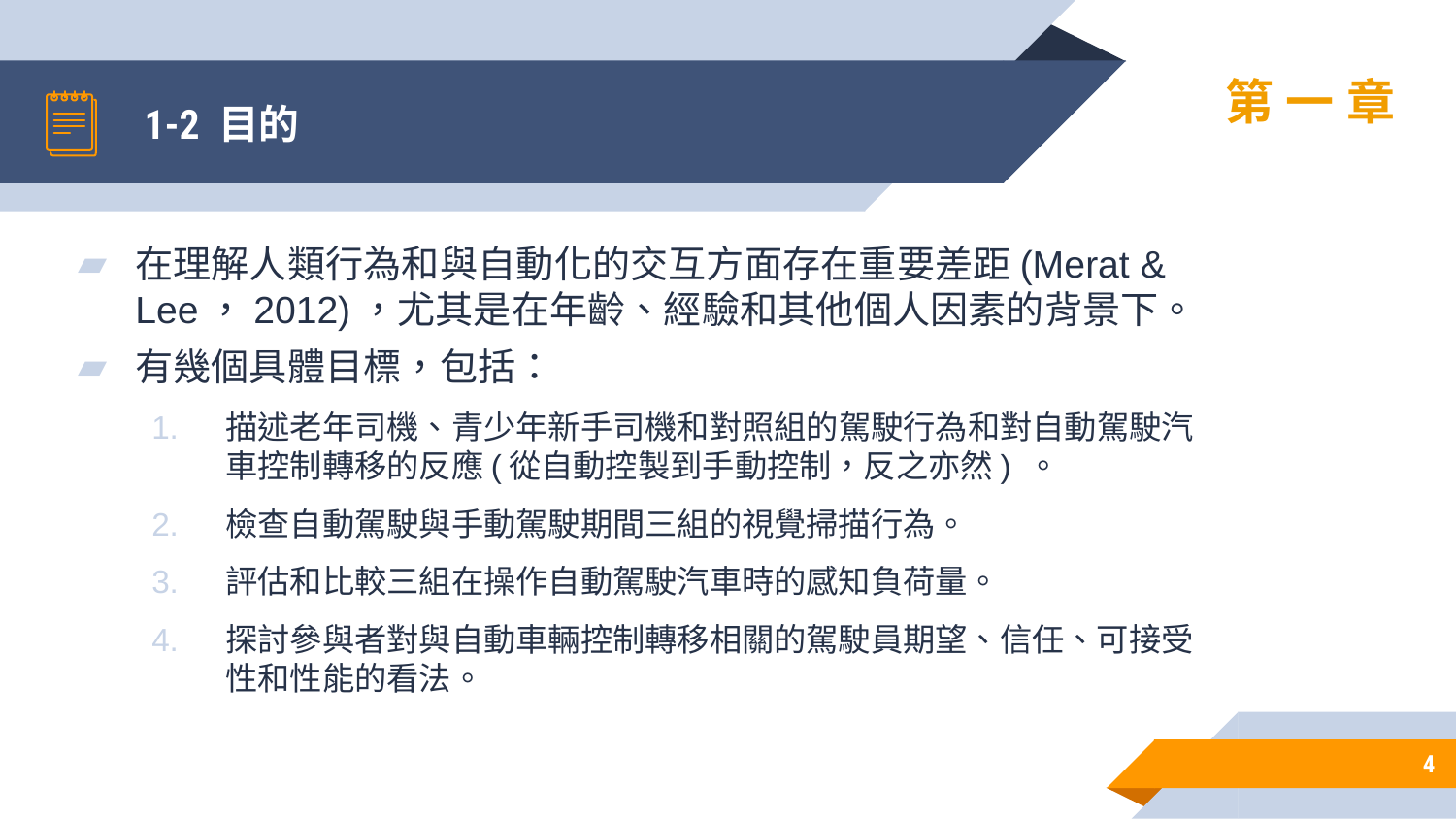

# 1-2 目的
第一章

在理解人類行為和與自動化的交互方面存在重要差距(Merat & Lee，2012)，尤其是在年齡、經驗和其他個人因素的背景下。
有幾個具體目標，包括：
描述老年司機、青少年新手司機和對照組的駕駛行為和對自動駕駛汽車控制轉移的反應(從自動控製到手動控制，反之亦然) 。
檢查自動駕駛與手動駕駛期間三組的視覺掃描行為。
評估和比較三組在操作自動駕駛汽車時的感知負荷量。
探討參與者對與自動車輛控制轉移相關的駕駛員期望、信任、可接受性和性能的看法。

4